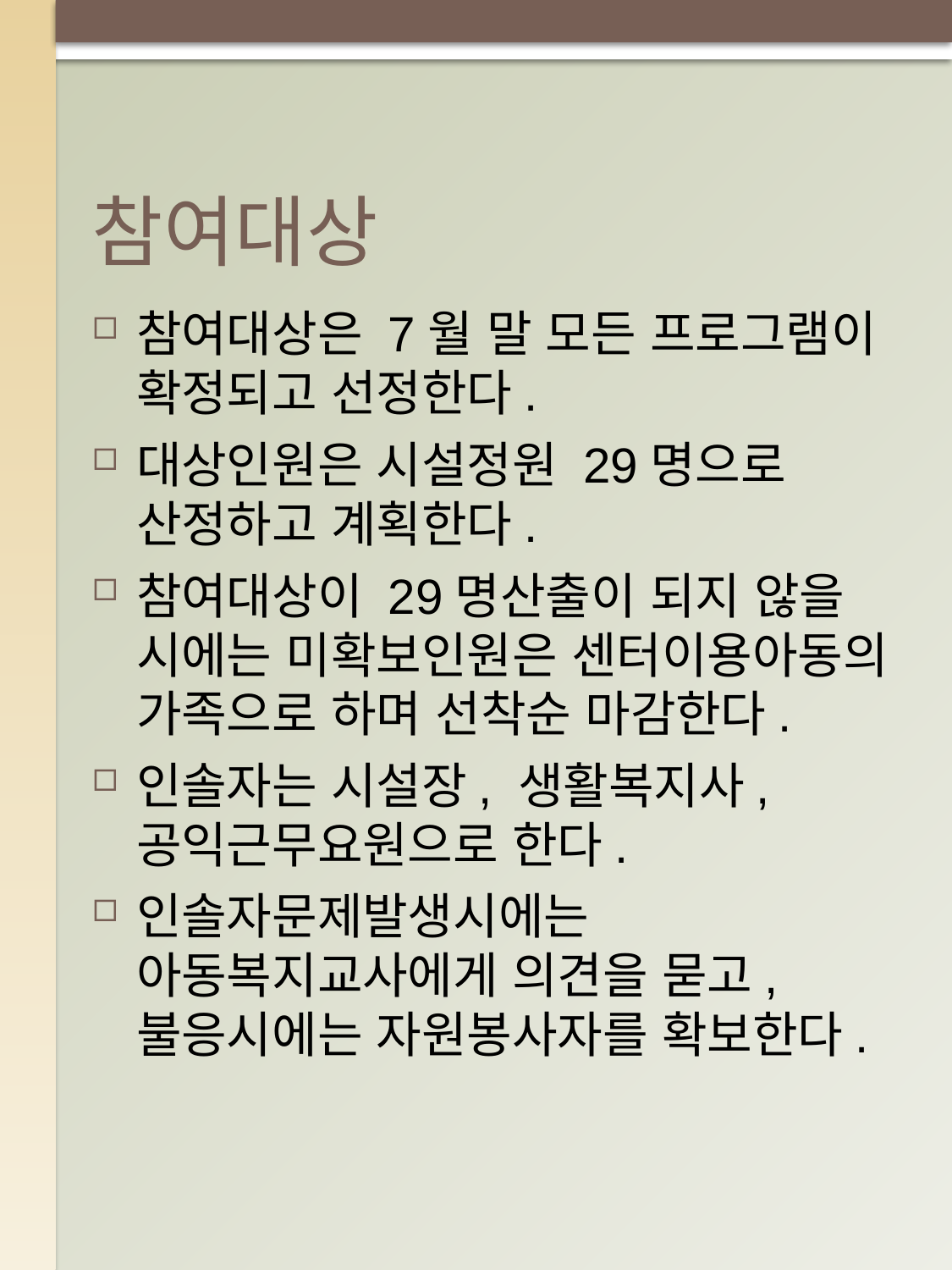

# 참여대상
참여대상은 7월 말 모든 프로그램이 확정되고 선정한다.
대상인원은 시설정원 29명으로 산정하고 계획한다.
참여대상이 29명산출이 되지 않을 시에는 미확보인원은 센터이용아동의 가족으로 하며 선착순 마감한다.
인솔자는 시설장, 생활복지사, 공익근무요원으로 한다.
인솔자문제발생시에는 아동복지교사에게 의견을 묻고, 불응시에는 자원봉사자를 확보한다.